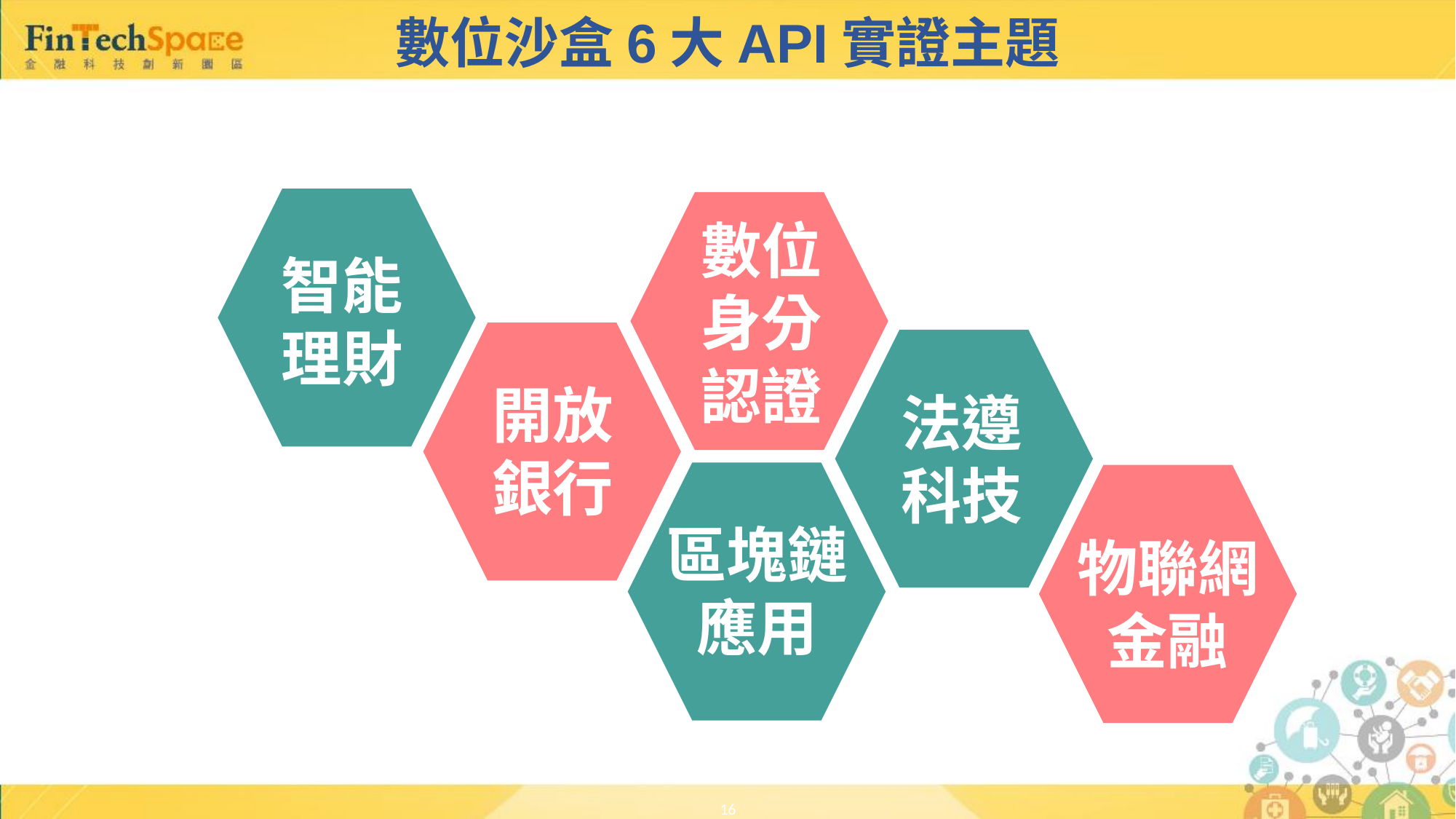

# 數位沙盒6大API實證主題

數位身分認證
智能理財

開放銀行
法遵科技

區塊鏈應用
物聯網金融
16